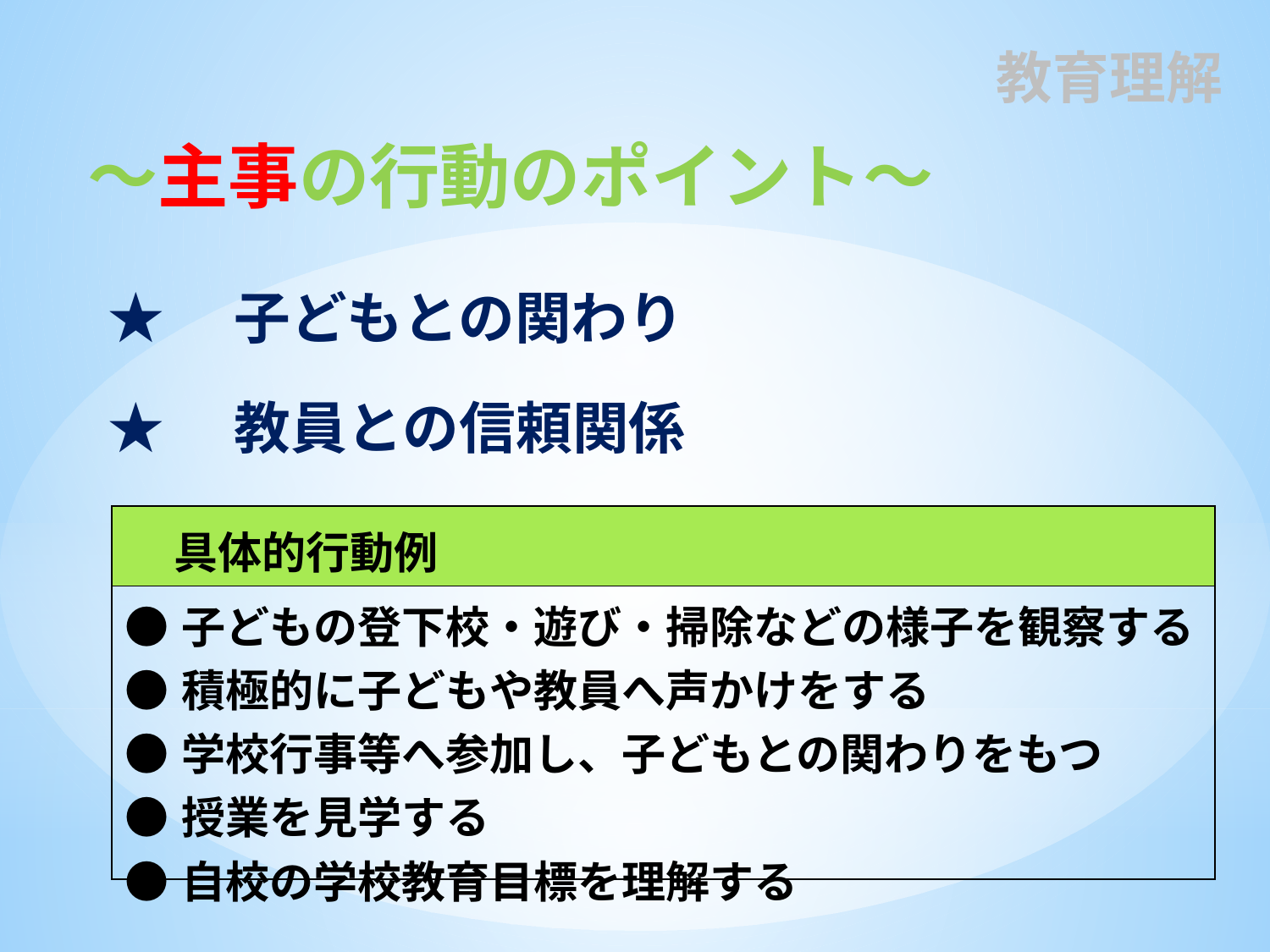

# 教育理解
～主事の行動のポイント～
★　子どもとの関わり
★　教員との信頼関係
| 具体的行動例 |
| --- |
| ●子どもの登下校・遊び・掃除などの様子を観察する ●積極的に子どもや教員へ声かけをする ●学校行事等へ参加し、子どもとの関わりをもつ ●授業を見学する ●自校の学校教育目標を理解する |